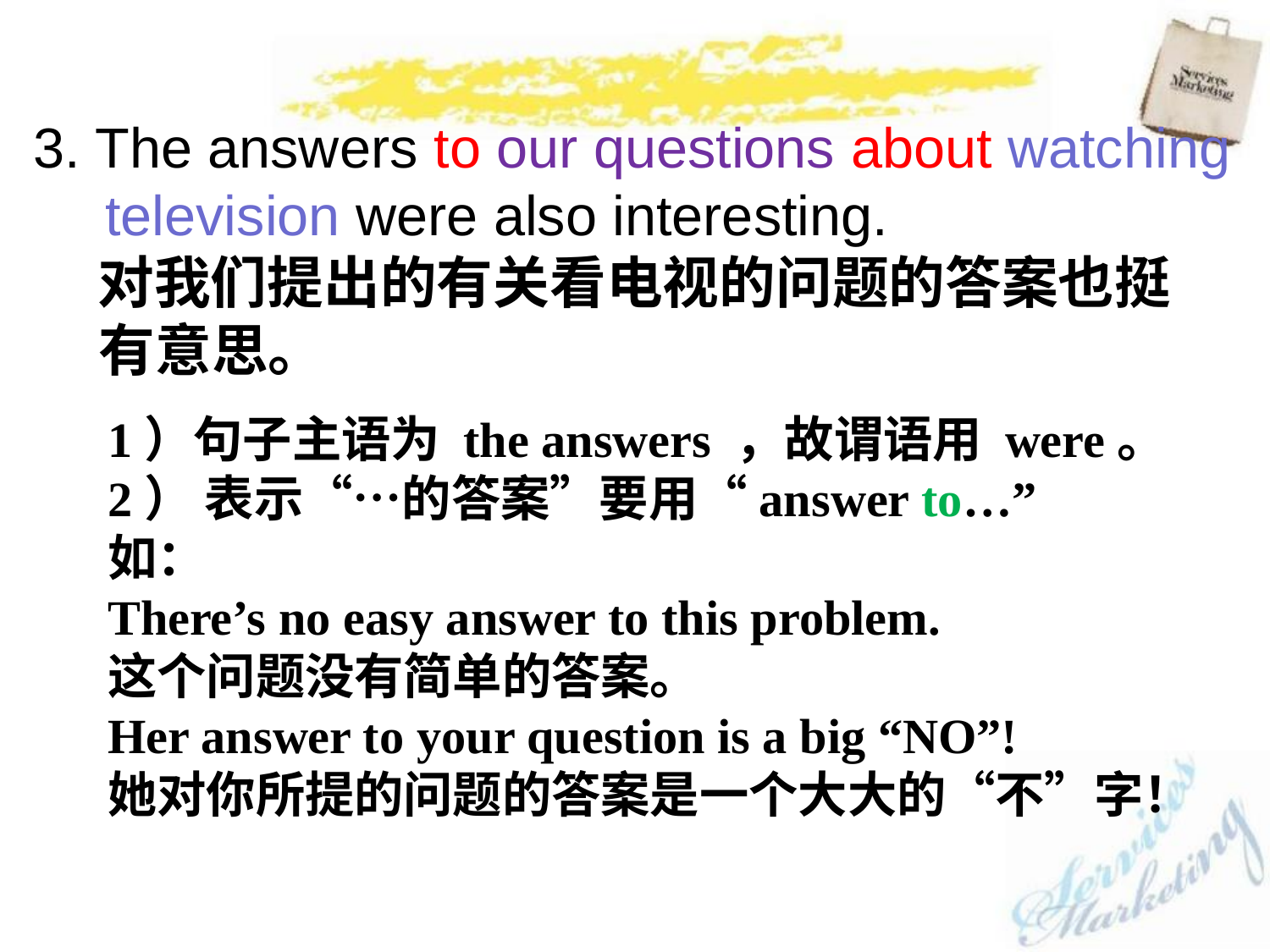

3. The answers to our questions about watching television were also interesting.
    对我们提出的有关看电视的问题的答案也挺
    有意思。
1）句子主语为 the answers ，故谓语用 were。
2） 表示“…的答案”要用“answer to…”
如：
There’s no easy answer to this problem.
这个问题没有简单的答案。
Her answer to your question is a big “NO”!
她对你所提的问题的答案是一个大大的“不”字！